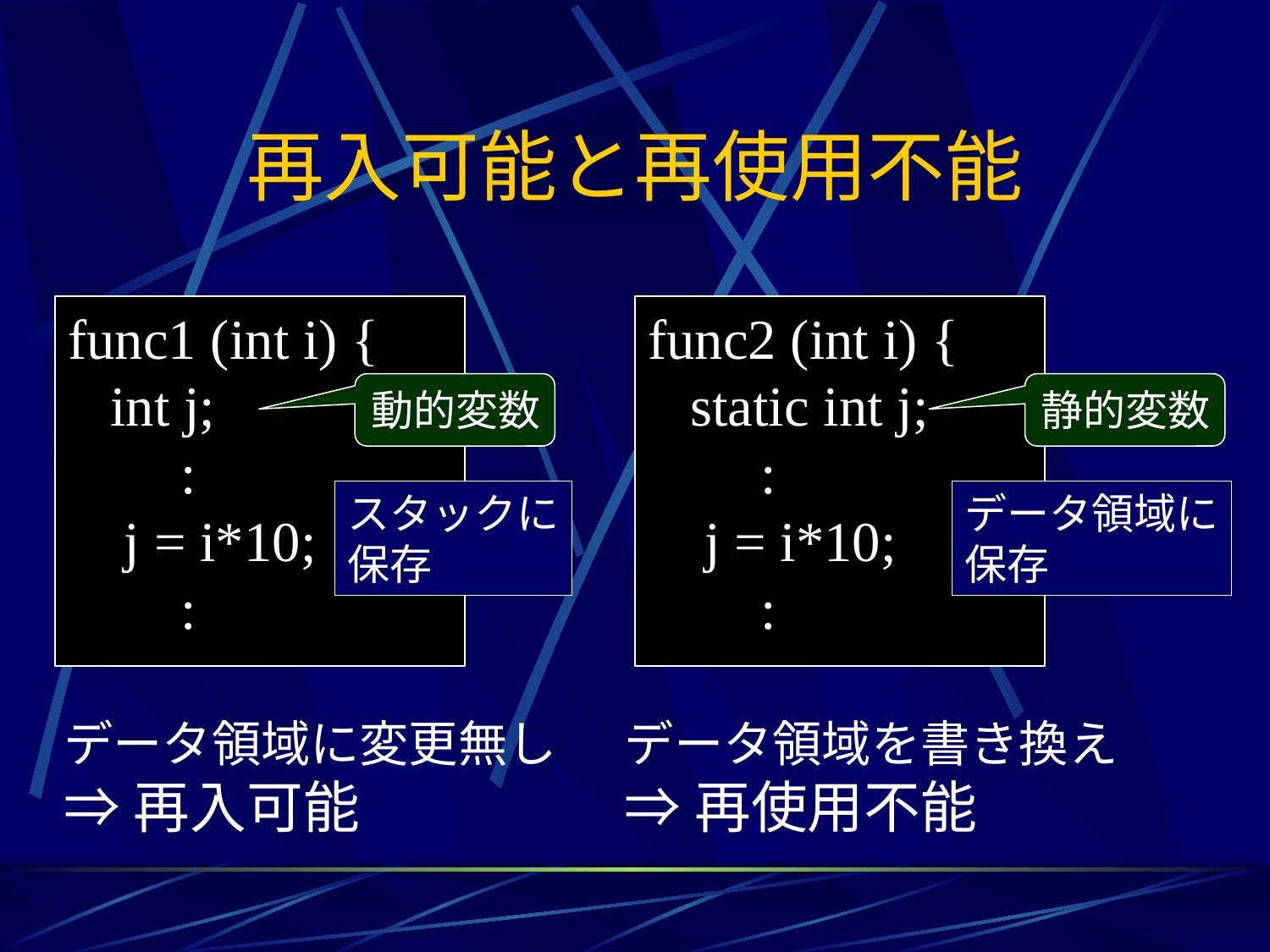

# 再入可能と再使用不能
func1 (int i) {
   int j;
        :
    j = i*10;
        :

func2 (int i) {
   static int j;
        :
    j = i*10;
        :

動的変数
静的変数
スタックに
保存
データ領域に
保存
データ領域に変更無し
⇒再入可能
データ領域を書き換え
⇒再使用不能